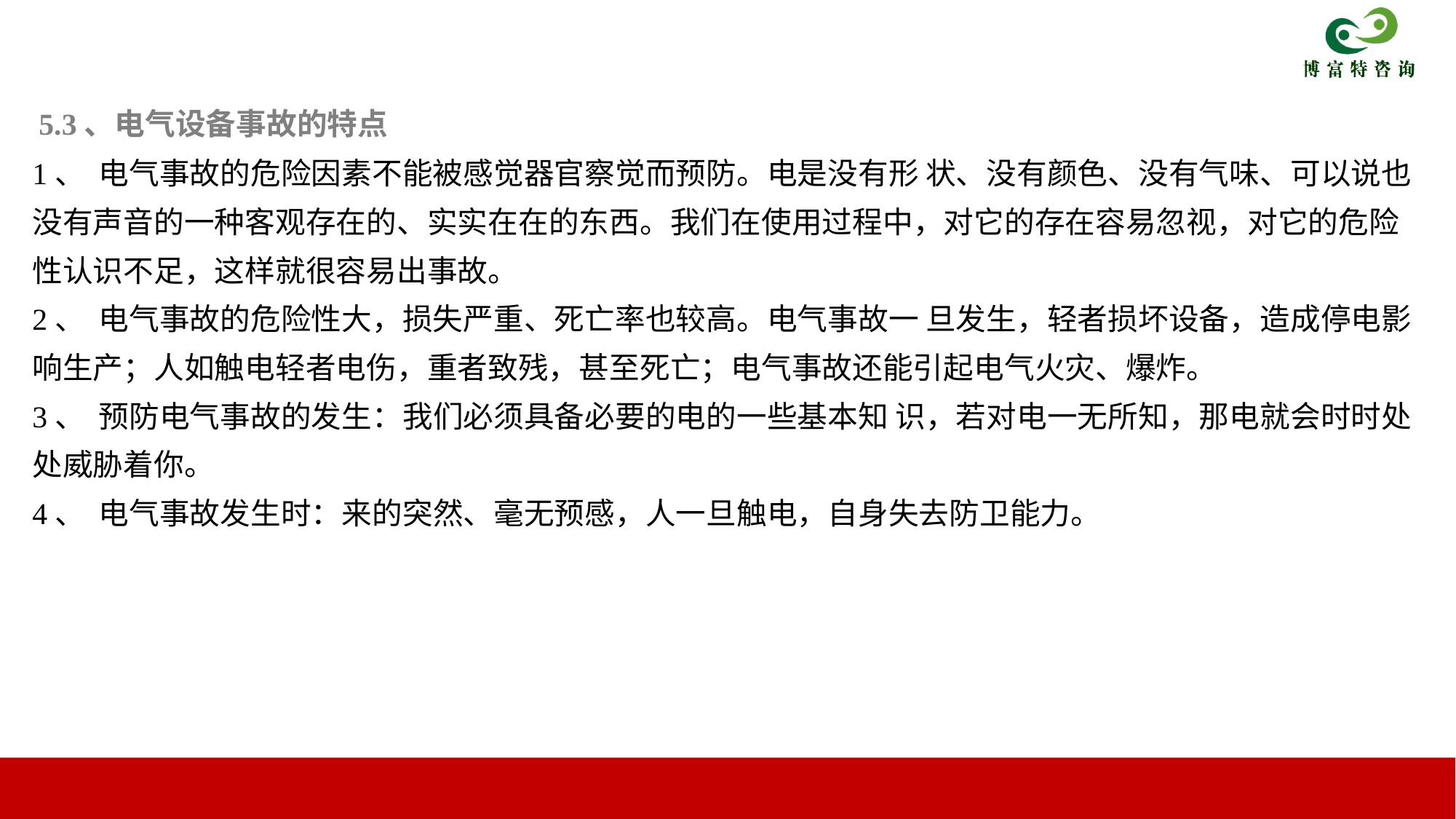

5.3、电气设备事故的特点
1、  电气事故的危险因素不能被感觉器官察觉而预防。电是没有形 状、没有颜色、没有气味、可以说也
没有声音的一种客观存在的、实实在在的东西。我们在使用过程中，对它的存在容易忽视，对它的危险
性认识不足，这样就很容易出事故。
2、  电气事故的危险性大，损失严重、死亡率也较高。电气事故一 旦发生，轻者损坏设备，造成停电影
响生产；人如触电轻者电伤，重者致残，甚至死亡；电气事故还能引起电气火灾、爆炸。
3、  预防电气事故的发生：我们必须具备必要的电的一些基本知 识，若对电一无所知，那电就会时时处
处威胁着你。
4、  电气事故发生时：来的突然、毫无预感，人一旦触电，自身失去防卫能力。